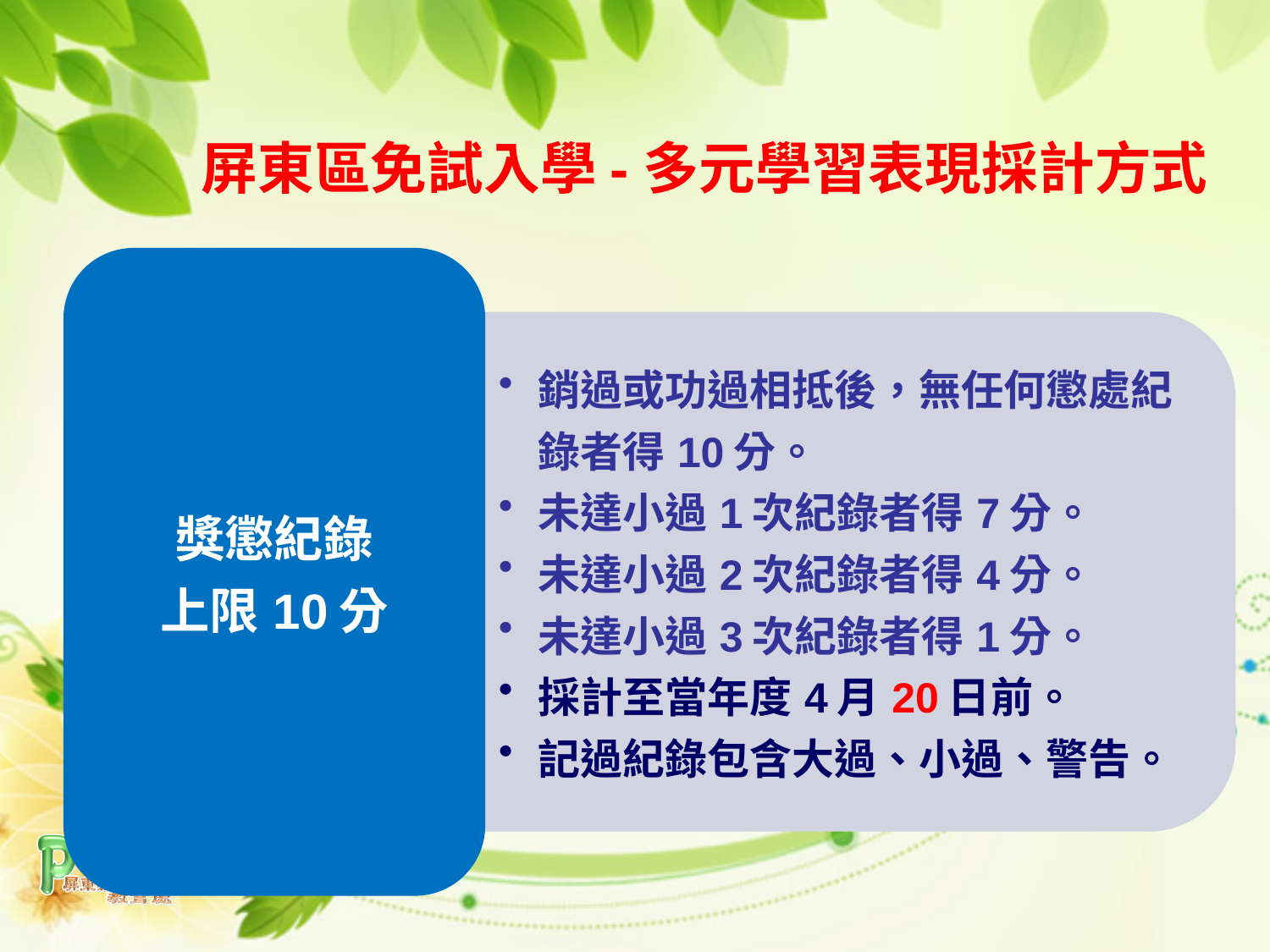

屏東區免試入學-多元學習表現採計方式
獎懲紀錄
上限10分
記過紀錄包含大過、小過、警告。
未達小過1次紀錄者得7分。
未達小過2次紀錄者得4分。
未達小過3次紀錄者得1分。
採計至當年度4月20日前。